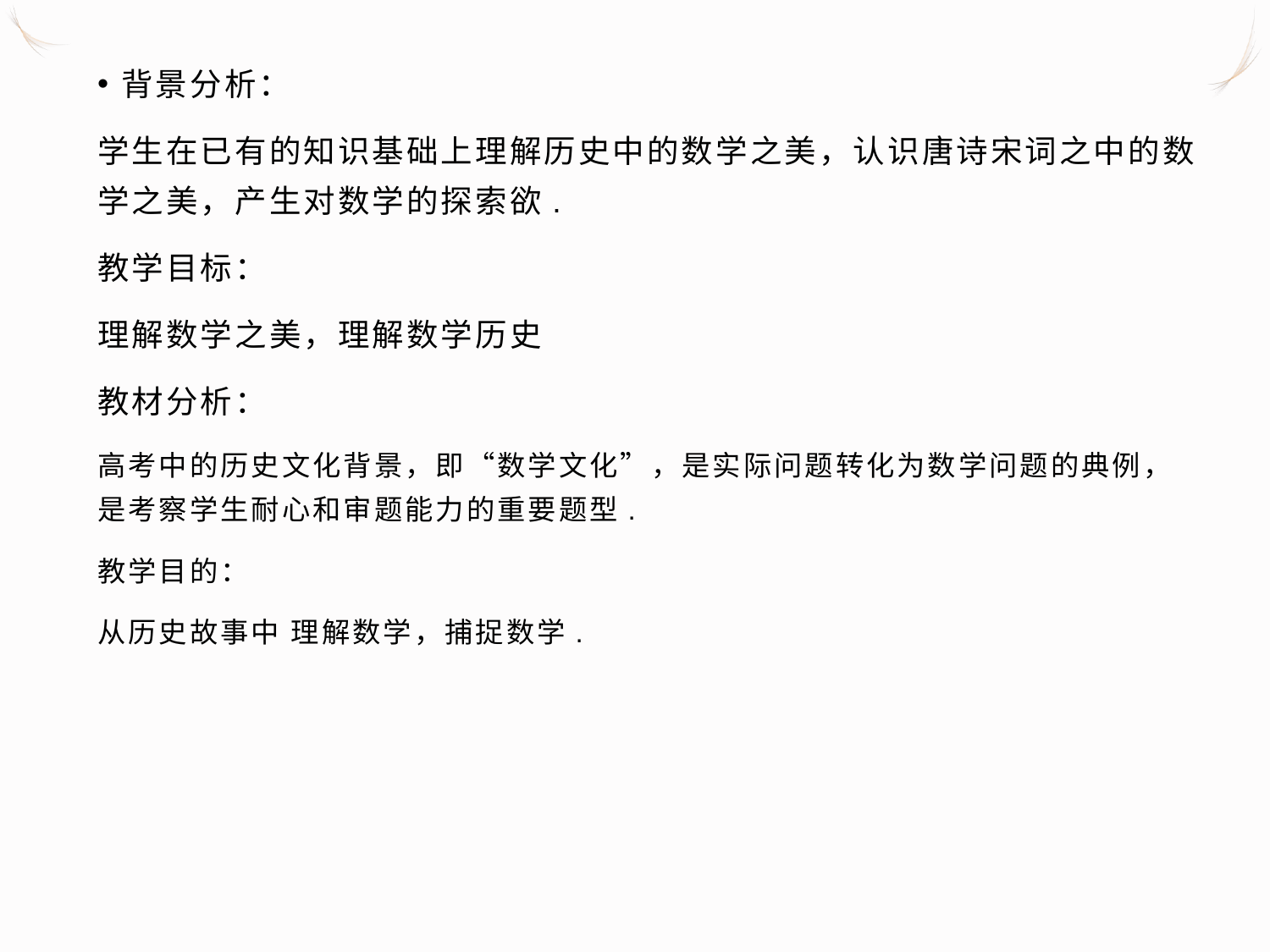

背景分析：
学生在已有的知识基础上理解历史中的数学之美，认识唐诗宋词之中的数学之美，产生对数学的探索欲.
教学目标：
理解数学之美，理解数学历史
教材分析：
高考中的历史文化背景，即“数学文化”，是实际问题转化为数学问题的典例，是考察学生耐心和审题能力的重要题型.
教学目的：
从历史故事中 理解数学，捕捉数学.